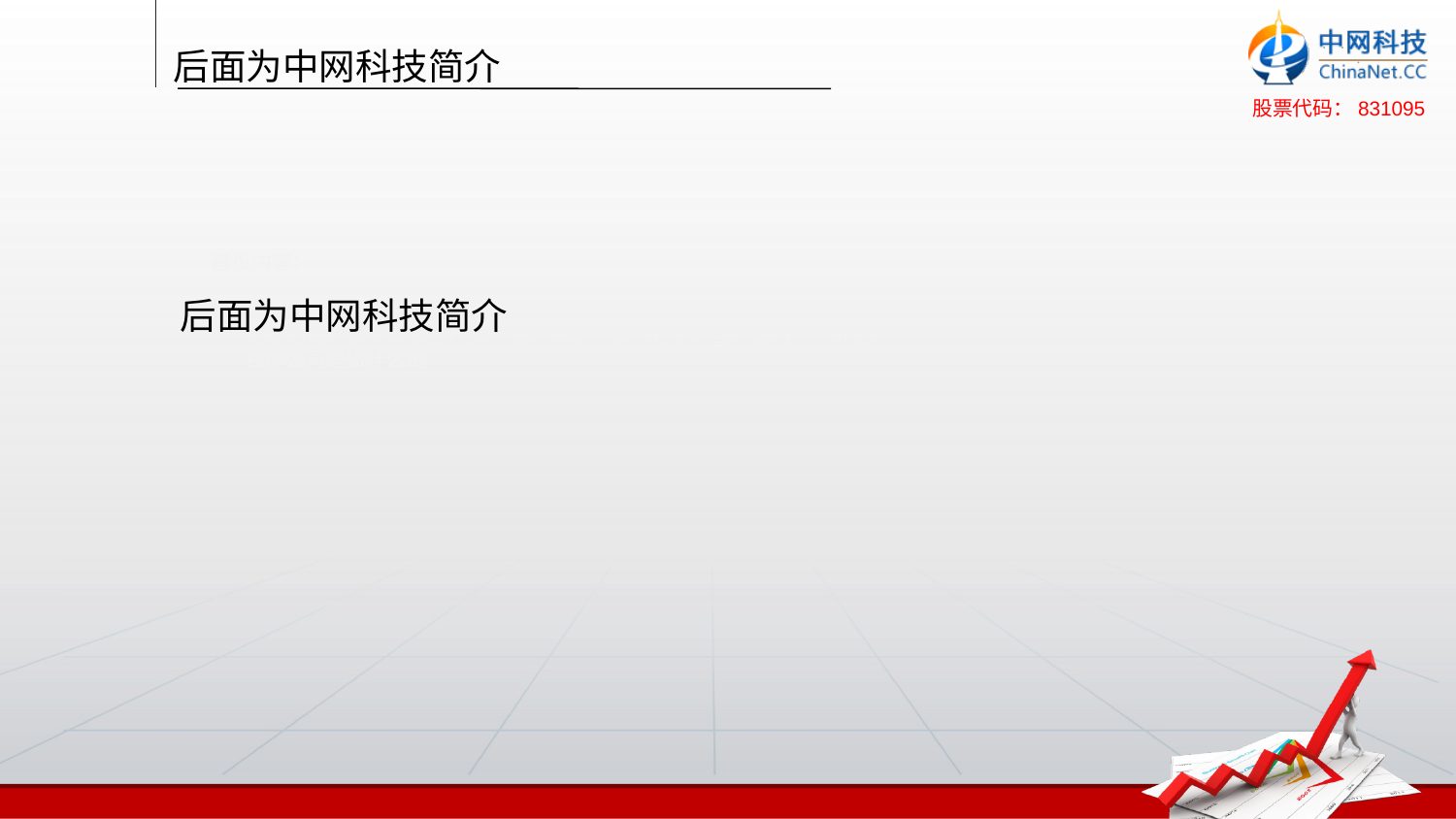

后面为中网科技简介

后面为中网科技简介
建议内容：

可以用文字或者图示
扼要的说明公司做那些什么产品，实现什么功能等，目的要别人一听就明白你公司是做什么的